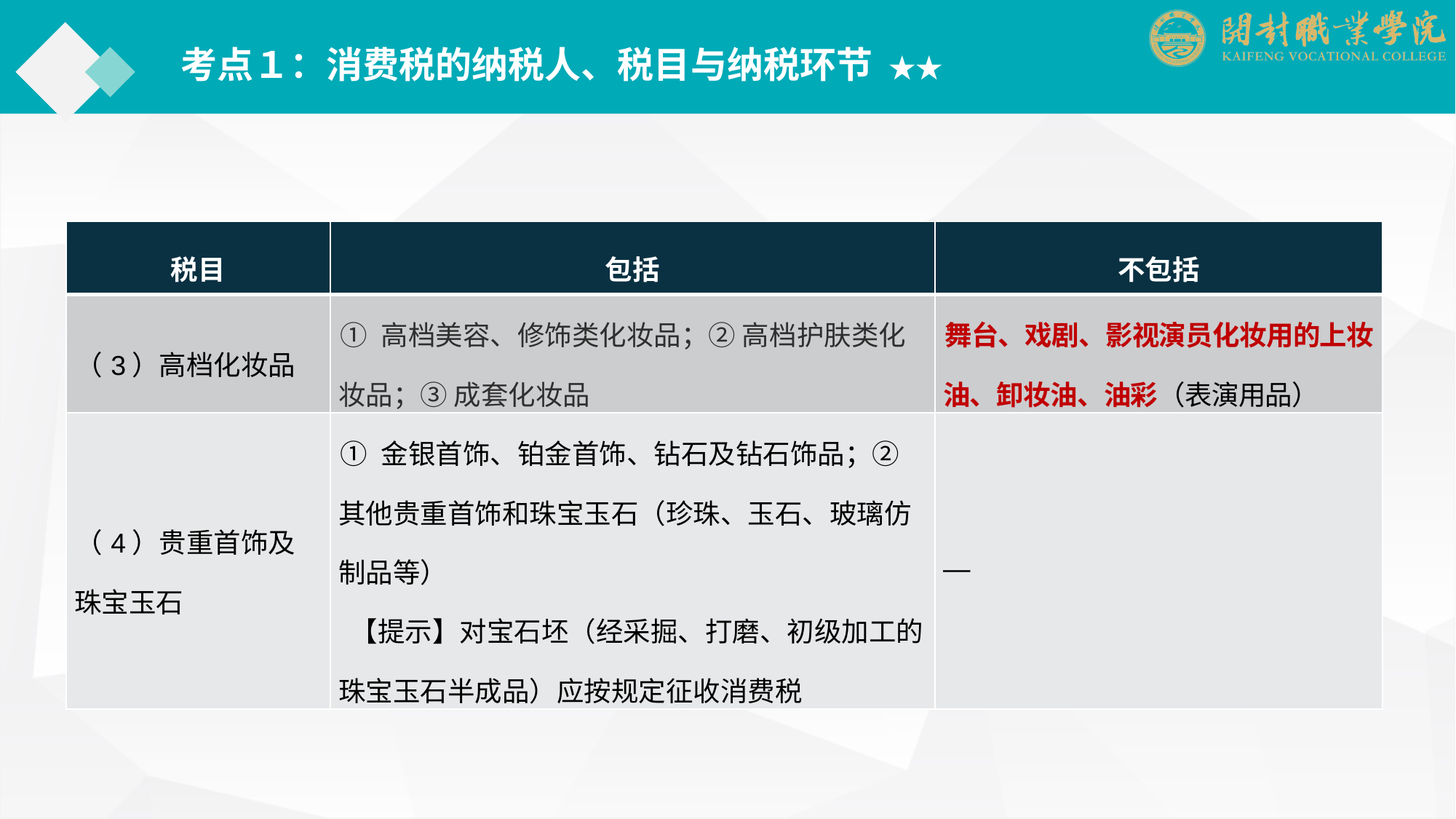

考点１：消费税的纳税人、税目与纳税环节  ★★
| 税目 | 包括 | 不包括 |
| --- | --- | --- |
| （3）高档化妆品 | ① 高档美容、修饰类化妆品；② 高档护肤类化妆品；③ 成套化妆品 | 舞台、戏剧、影视演员化妆用的上妆油、卸妆油、油彩（表演用品） |
| （4）贵重首饰及珠宝玉石 | ① 金银首饰、铂金首饰、钻石及钻石饰品；② 其他贵重首饰和珠宝玉石（珍珠、玉石、玻璃仿制品等） 【提示】对宝石坯（经采掘、打磨、初级加工的珠宝玉石半成品）应按规定征收消费税 | — |